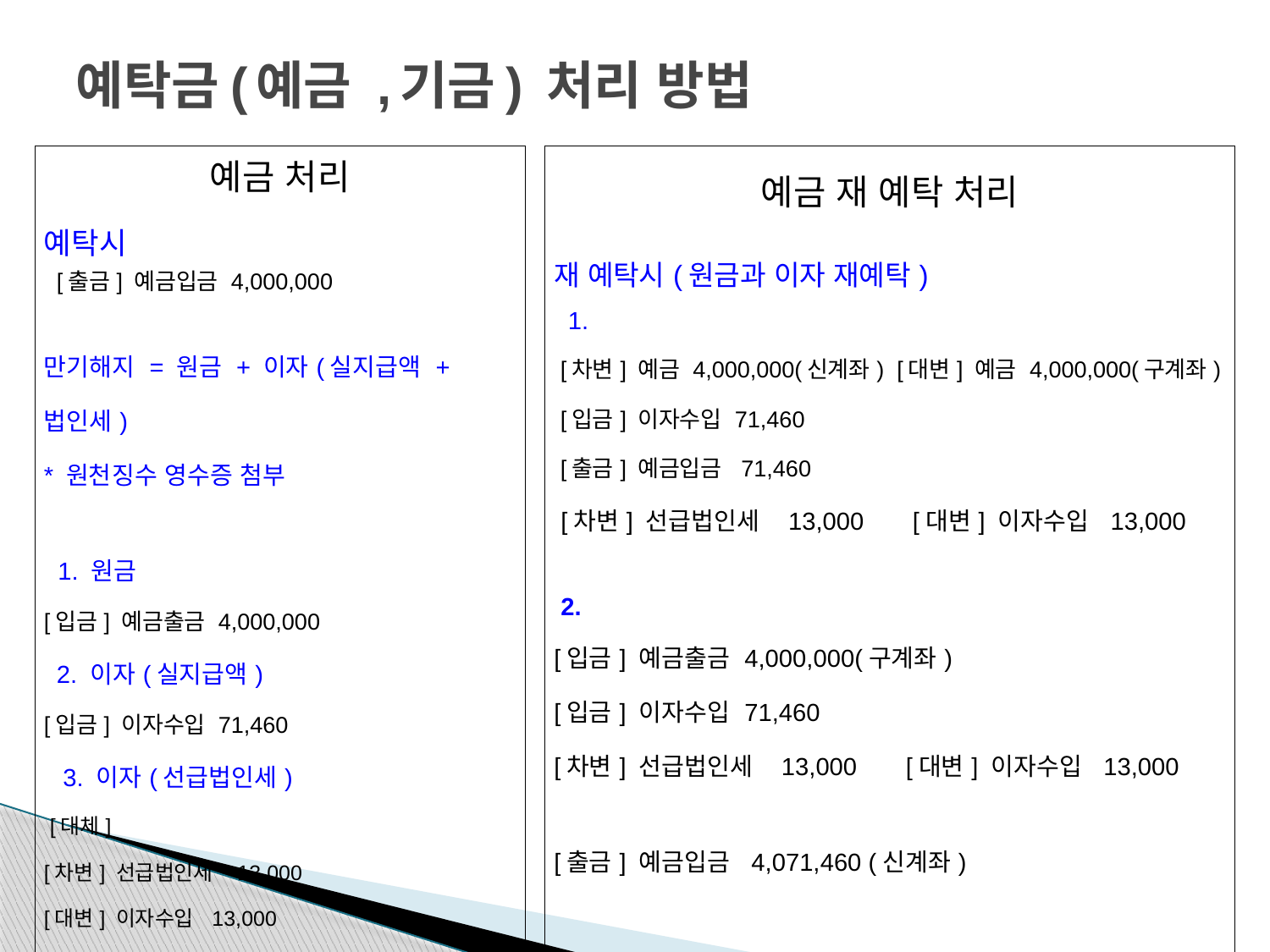

# 예탁금(예금 ,기금) 처리 방법
| 예금 처리 예탁시 [출금] 예금입금 4,000,000 만기해지 = 원금 + 이자(실지급액 +법인세) \* 원천징수 영수증 첨부 1. 원금 [입금] 예금출금 4,000,000 2. 이자(실지급액) [입금] 이자수입 71,460 3. 이자(선급법인세) [대체] [차변] 선급법인세 13,000 [대변] 이자수입 13,000 |
| --- |
| 예금 재 예탁 처리 재 예탁시(원금과 이자 재예탁) 1. [차변] 예금 4,000,000(신계좌) [대변] 예금 4,000,000(구계좌) [입금] 이자수입 71,460 [출금] 예금입금 71,460 [차변] 선급법인세 13,000 [대변] 이자수입 13,000 2. [입금] 예금출금 4,000,000(구계좌) [입금] 이자수입 71,460 [차변] 선급법인세 13,000 [대변] 이자수입 13,000 [출금] 예금입금 4,071,460 (신계좌) |
| --- |